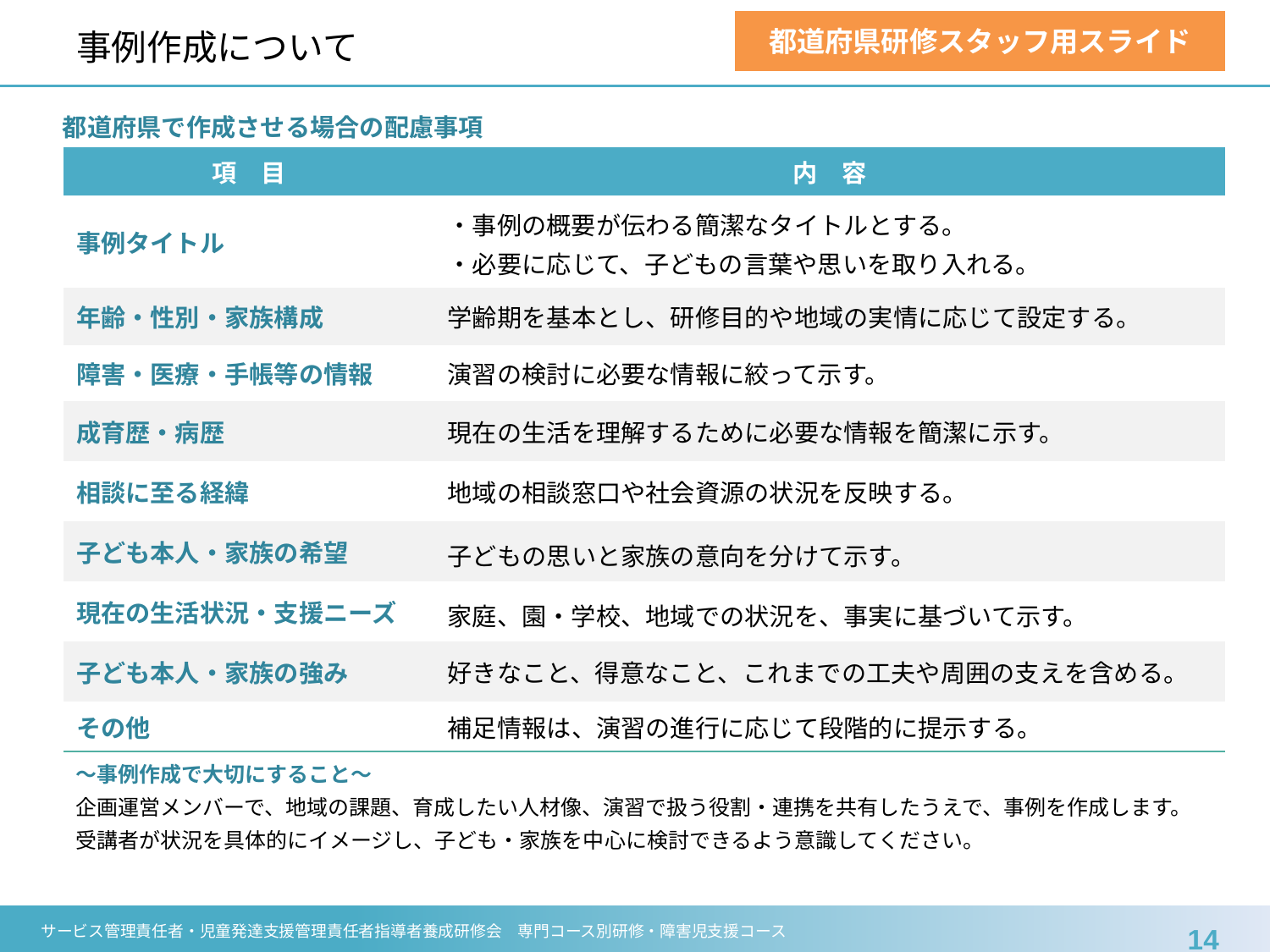

# 事例作成について
都道府県研修スタッフ用スライド
都道府県で作成させる場合の配慮事項
| 項　目 | 内　容 |
| --- | --- |
| 事例タイトル | ・事例の概要が伝わる簡潔なタイトルとする。 ・必要に応じて、子どもの言葉や思いを取り入れる。 |
| 年齢・性別・家族構成 | 学齢期を基本とし、研修目的や地域の実情に応じて設定する。 |
| 障害・医療・手帳等の情報 | 演習の検討に必要な情報に絞って示す。 |
| 成育歴・病歴 | 現在の生活を理解するために必要な情報を簡潔に示す。 |
| 相談に至る経緯 | 地域の相談窓口や社会資源の状況を反映する。 |
| 子ども本人・家族の希望 | 子どもの思いと家族の意向を分けて示す。 |
| 現在の生活状況・支援ニーズ | 家庭、園・学校、地域での状況を、事実に基づいて示す。 |
| 子ども本人・家族の強み | 好きなこと、得意なこと、これまでの工夫や周囲の支えを含める。 |
| その他 | 補足情報は、演習の進行に応じて段階的に提示する。 |
〜事例作成で大切にすること〜
企画運営メンバーで、地域の課題、育成したい人材像、演習で扱う役割・連携を共有したうえで、事例を作成します。受講者が状況を具体的にイメージし、子ども・家族を中心に検討できるよう意識してください。